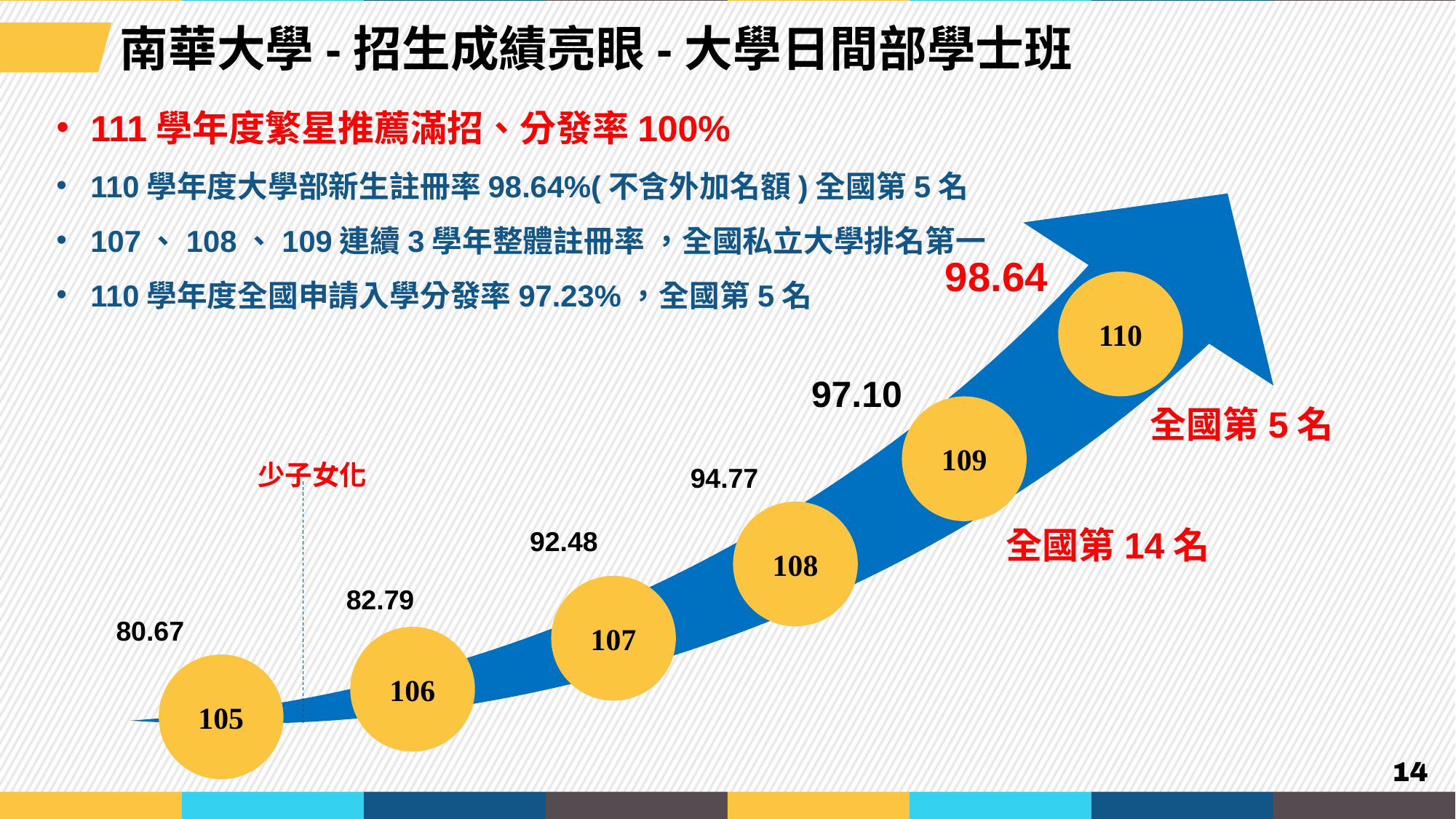

南華大學-招生成績亮眼-大學日間部學士班

111學年度繁星推薦滿招、分發率100%
110學年度大學部新生註冊率98.64%(不含外加名額)全國第5名
107、108、109連續3學年整體註冊率 ，全國私立大學排名第一
110學年度全國申請入學分發率97.23%，全國第5名

98.64
110
97.10
全國第5名
109
少子女化
94.77
108
全國第14名
92.48
82.79
107
80.67
106
105